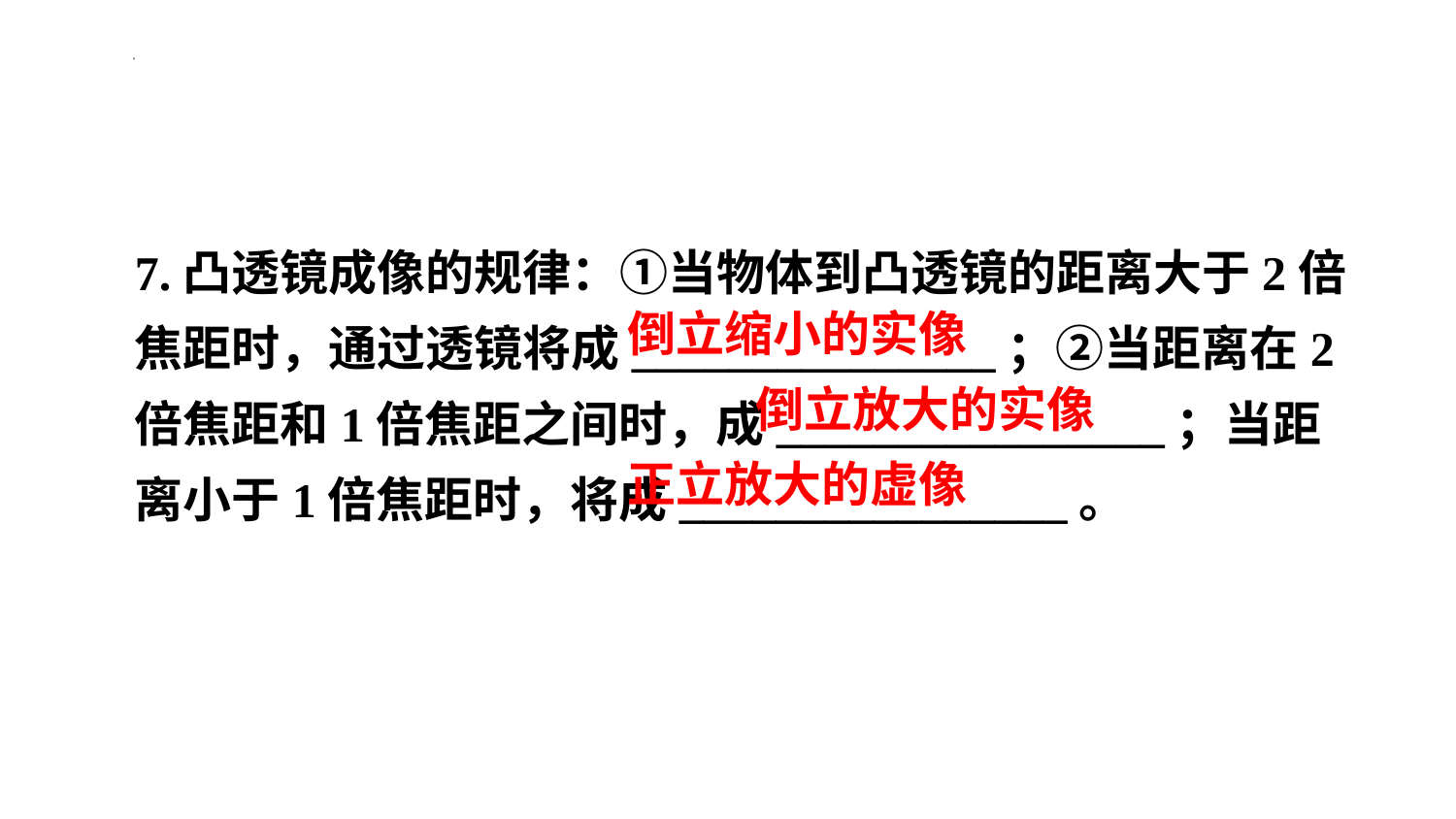

7.凸透镜成像的规律：①当物体到凸透镜的距离大于2倍焦距时，通过透镜将成_______________；②当距离在2倍焦距和1倍焦距之间时，成________________；当距离小于1倍焦距时，将成________________。
倒立缩小的实像
倒立放大的实像
正立放大的虚像